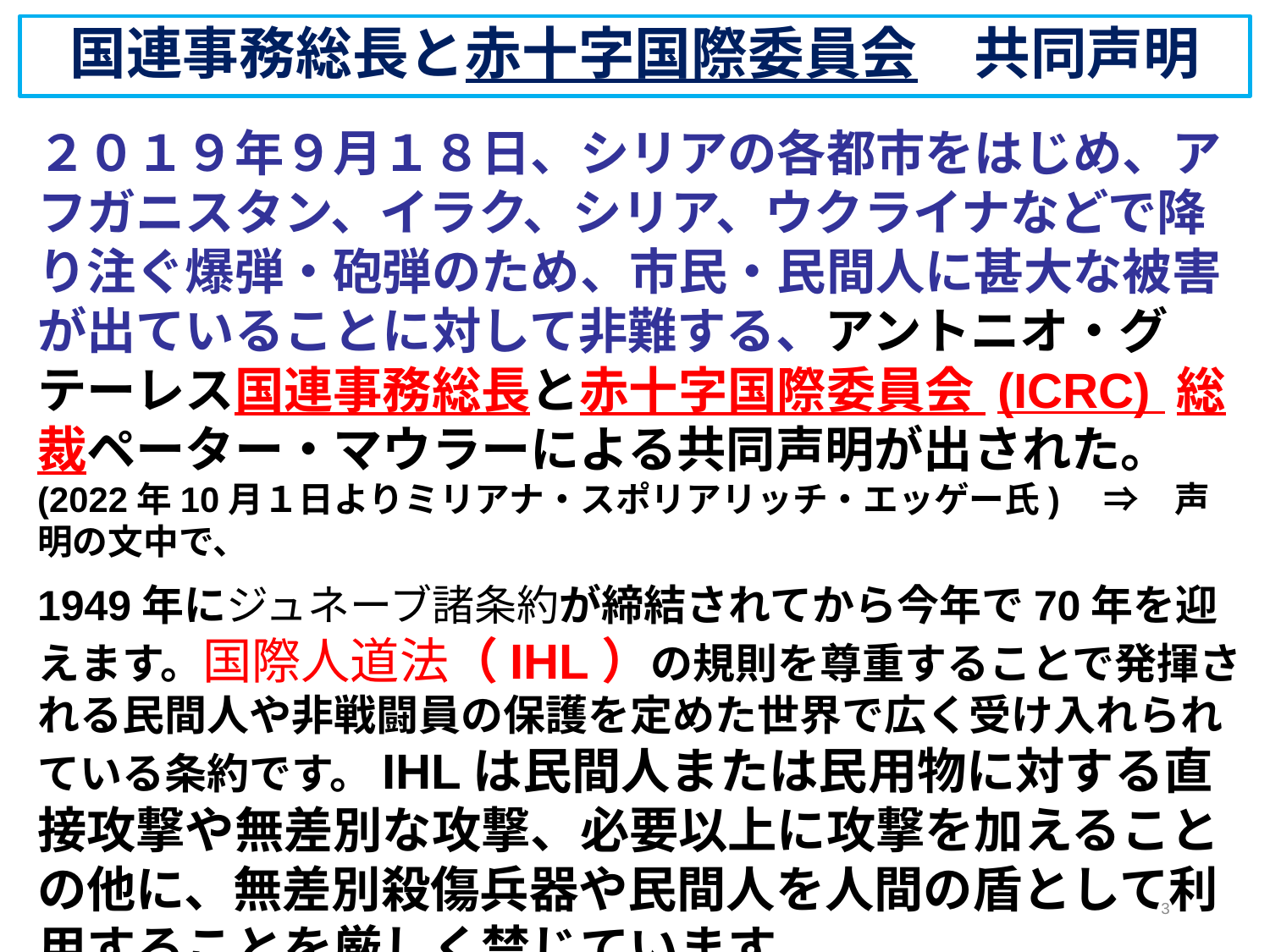

# 国連事務総長と赤十字国際委員会　共同声明
２０１９年９月１８日、シリアの各都市をはじめ、アフガニスタン、イラク、シリア、ウクライナなどで降り注ぐ爆弾・砲弾のため、市民・民間人に甚大な被害が出ていることに対して非難する、アントニオ・グテーレス国連事務総長と赤十字国際委員会 (ICRC) 総裁ペーター・マウラーによる共同声明が出された。(2022年10月１日よりミリアナ・スポリアリッチ・エッゲー氏)　⇒　声明の文中で、

1949年にジュネーブ諸条約が締結されてから今年で70年を迎えます。国際人道法（IHL）の規則を尊重することで発揮される民間人や非戦闘員の保護を定めた世界で広く受け入れられている条約です。IHLは民間人または民用物に対する直接攻撃や無差別な攻撃、必要以上に攻撃を加えることの他に、無差別殺傷兵器や民間人を人間の盾として利用することを厳しく禁じています
3